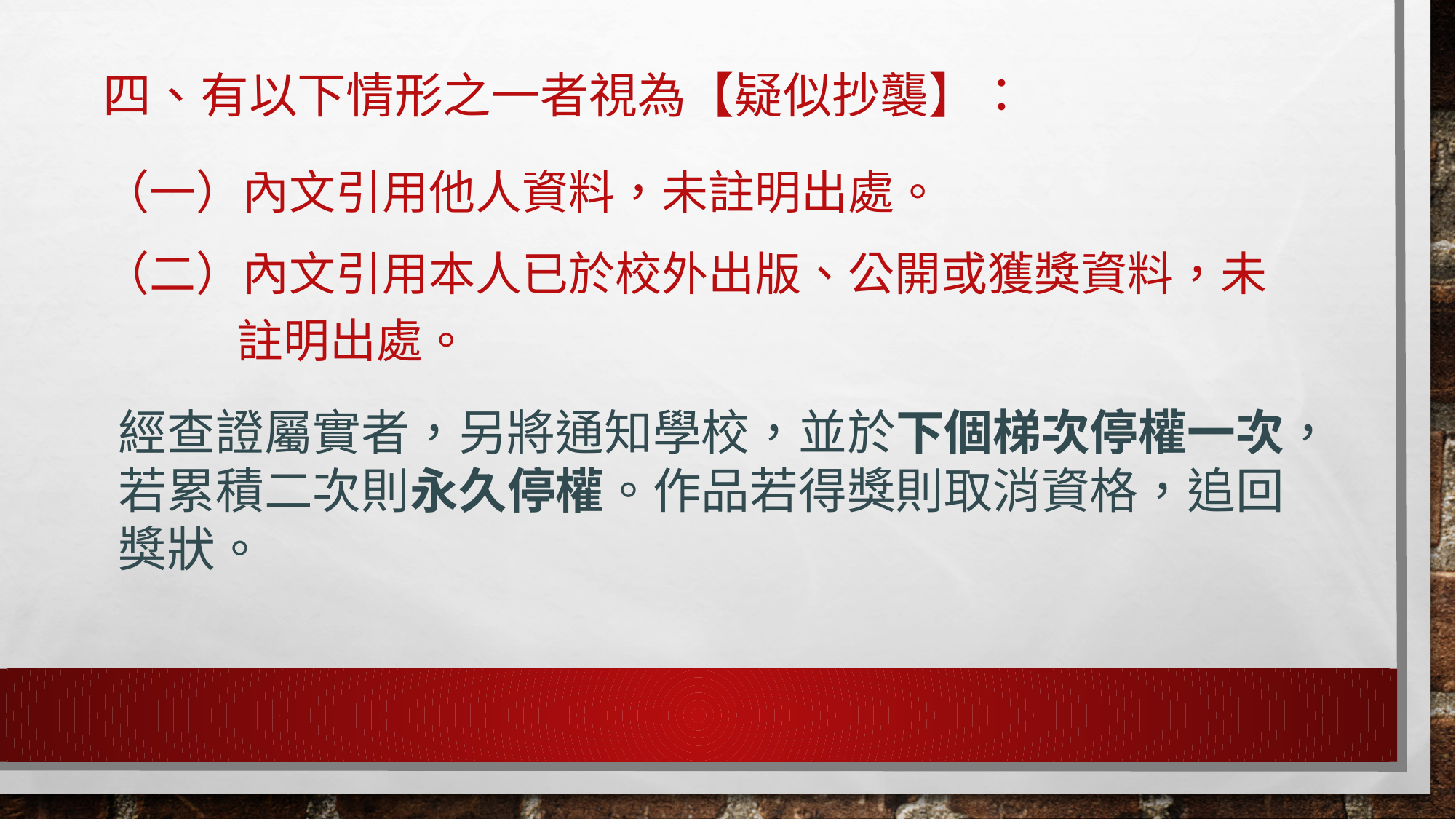

# 四、有以下情形之一者視為【疑似抄襲】：
（一）內文引用他人資料，未註明出處。
（二）內文引用本人已於校外出版、公開或獲獎資料，未註明出處。
經查證屬實者，另將通知學校，並於下個梯次停權一次，若累積二次則永久停權。作品若得獎則取消資格，追回獎狀。